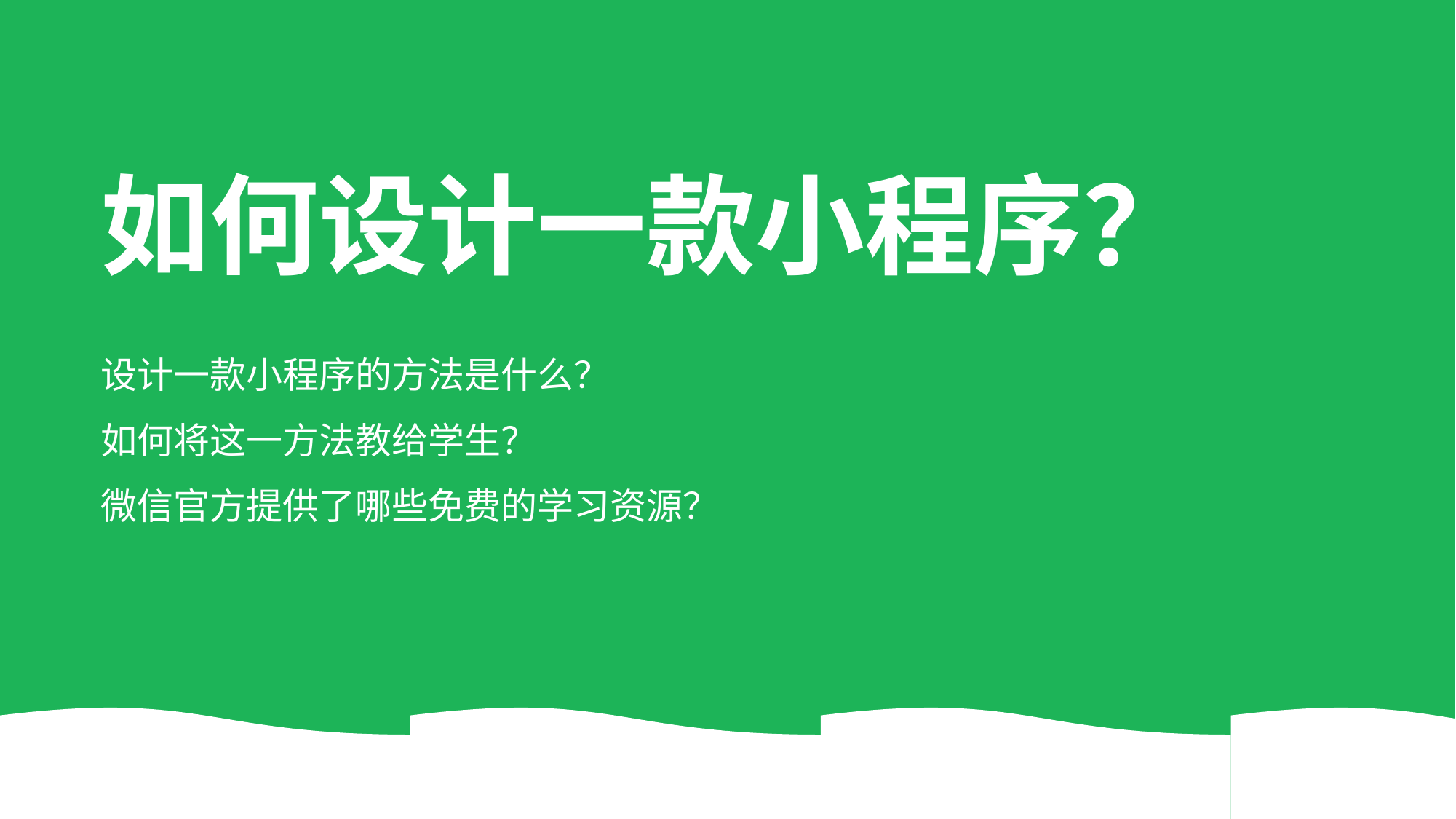

# 如何设计一款小程序？
设计一款小程序的方法是什么？
如何将这一方法教给学生？
微信官方提供了哪些免费的学习资源？